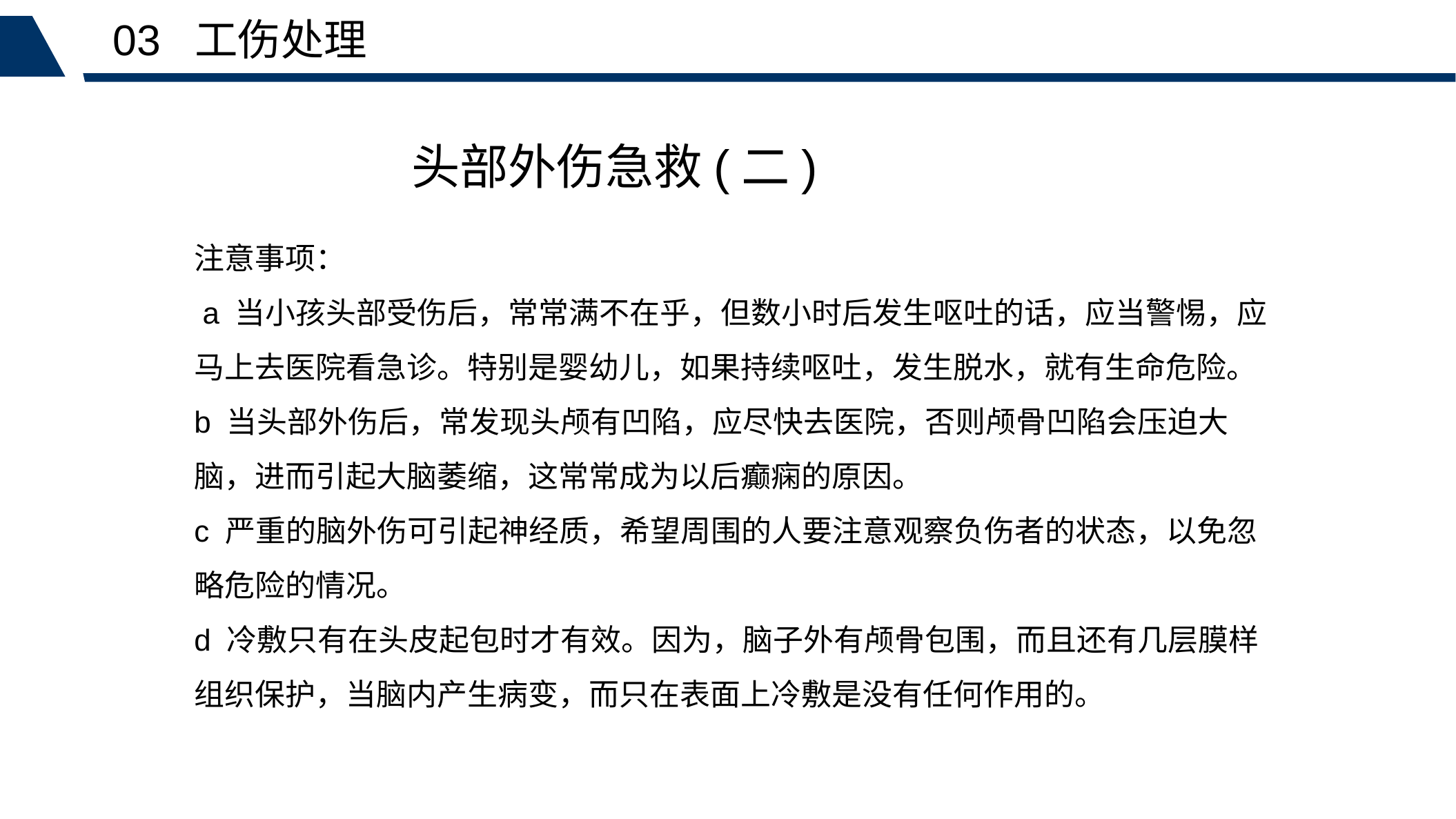

03  工伤处理

头部外伤急救(二)
注意事项：
 a 当小孩头部受伤后，常常满不在乎，但数小时后发生呕吐的话，应当警惕，应马上去医院看急诊。特别是婴幼儿，如果持续呕吐，发生脱水，就有生命危险。
b 当头部外伤后，常发现头颅有凹陷，应尽快去医院，否则颅骨凹陷会压迫大脑，进而引起大脑萎缩，这常常成为以后癫痫的原因。
c 严重的脑外伤可引起神经质，希望周围的人要注意观察负伤者的状态，以免忽略危险的情况。
d 冷敷只有在头皮起包时才有效。因为，脑子外有颅骨包围，而且还有几层膜样组织保护，当脑内产生病变，而只在表面上冷敷是没有任何作用的。